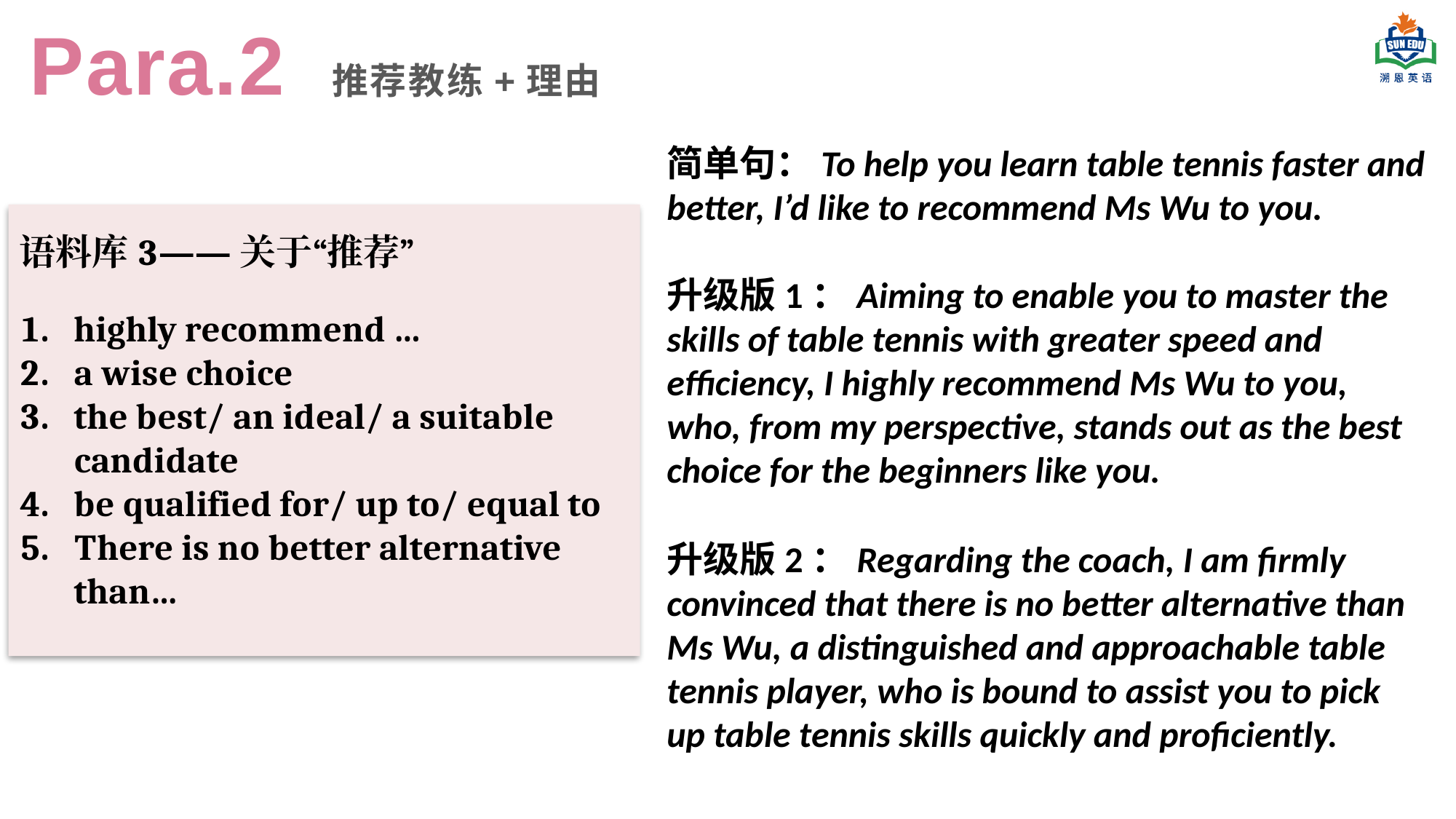

Para.2
推荐教练+理由
简单句：To help you learn table tennis faster and better, I’d like to recommend Ms Wu to you.

语料库3——关于“推荐”
升级版1：Aiming to enable you to master the skills of table tennis with greater speed and efficiency, I highly recommend Ms Wu to you, who, from my perspective, stands out as the best choice for the beginners like you.
highly recommend …
a wise choice
the best/ an ideal/ a suitable candidate
be qualified for/ up to/ equal to
There is no better alternative than…
升级版2：Regarding the coach, I am firmly convinced that there is no better alternative than Ms Wu, a distinguished and approachable table tennis player, who is bound to assist you to pick up table tennis skills quickly and proficiently.